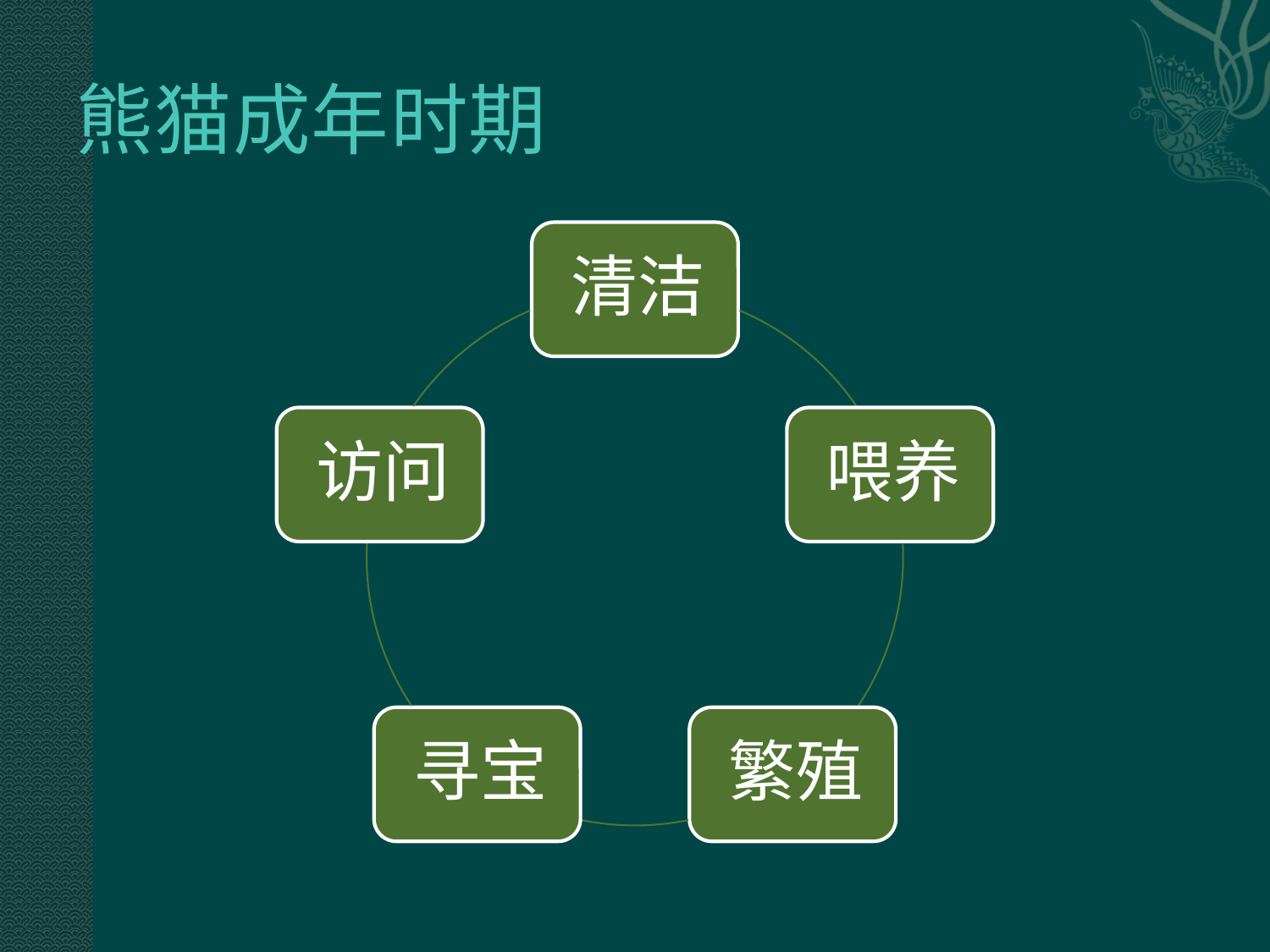

# 熊猫成年时期
清洁
喂养
繁殖
寻宝
访问